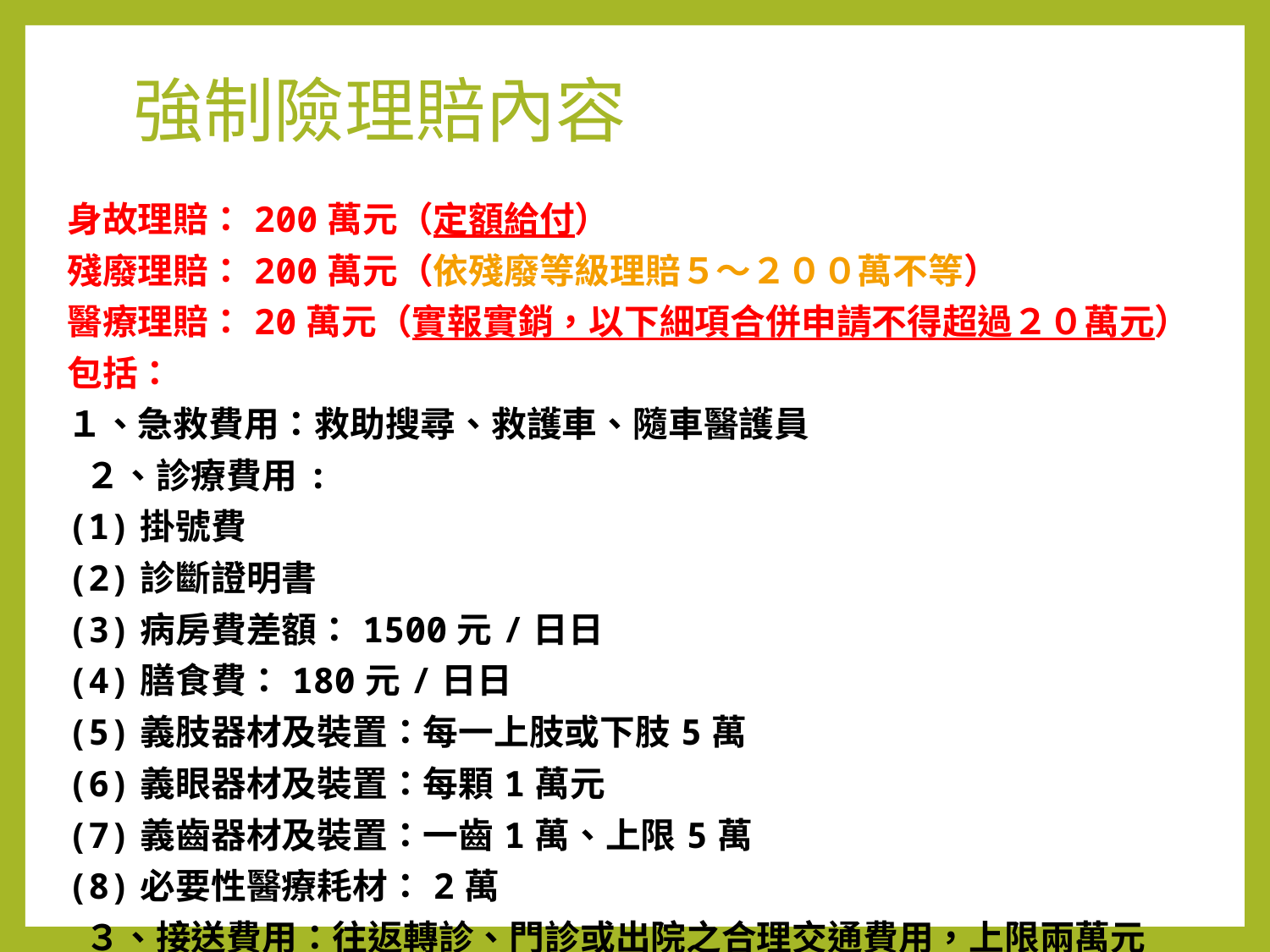

# 強制險理賠內容
| 身故理賠：200萬元（定額給付） 殘廢理賠：200萬元（依殘廢等級理賠５～２００萬不等） 醫療理賠：20萬元（實報實銷，以下細項合併申請不得超過２０萬元） 包括： １、急救費用：救助搜尋、救護車、隨車醫護員  ２、診療費用: (1)掛號費 (2)診斷證明書 (3)病房費差額：1500元/日日 (4)膳食費：180元/日日 (5)義肢器材及裝置：每一上肢或下肢5萬 (6)義眼器材及裝置：每顆1萬元 (7)義齒器材及裝置：一齒1萬、上限5萬 (8)必要性醫療耗材：2萬  ３、接送費用：往返轉診、門診或出院之合理交通費用，上限兩萬元  ４、看護費用：住院期間之特別護理及看護費用，居家看護需合格醫師證明有其必要性者：１２００元／日（最多３０日） |
| --- |